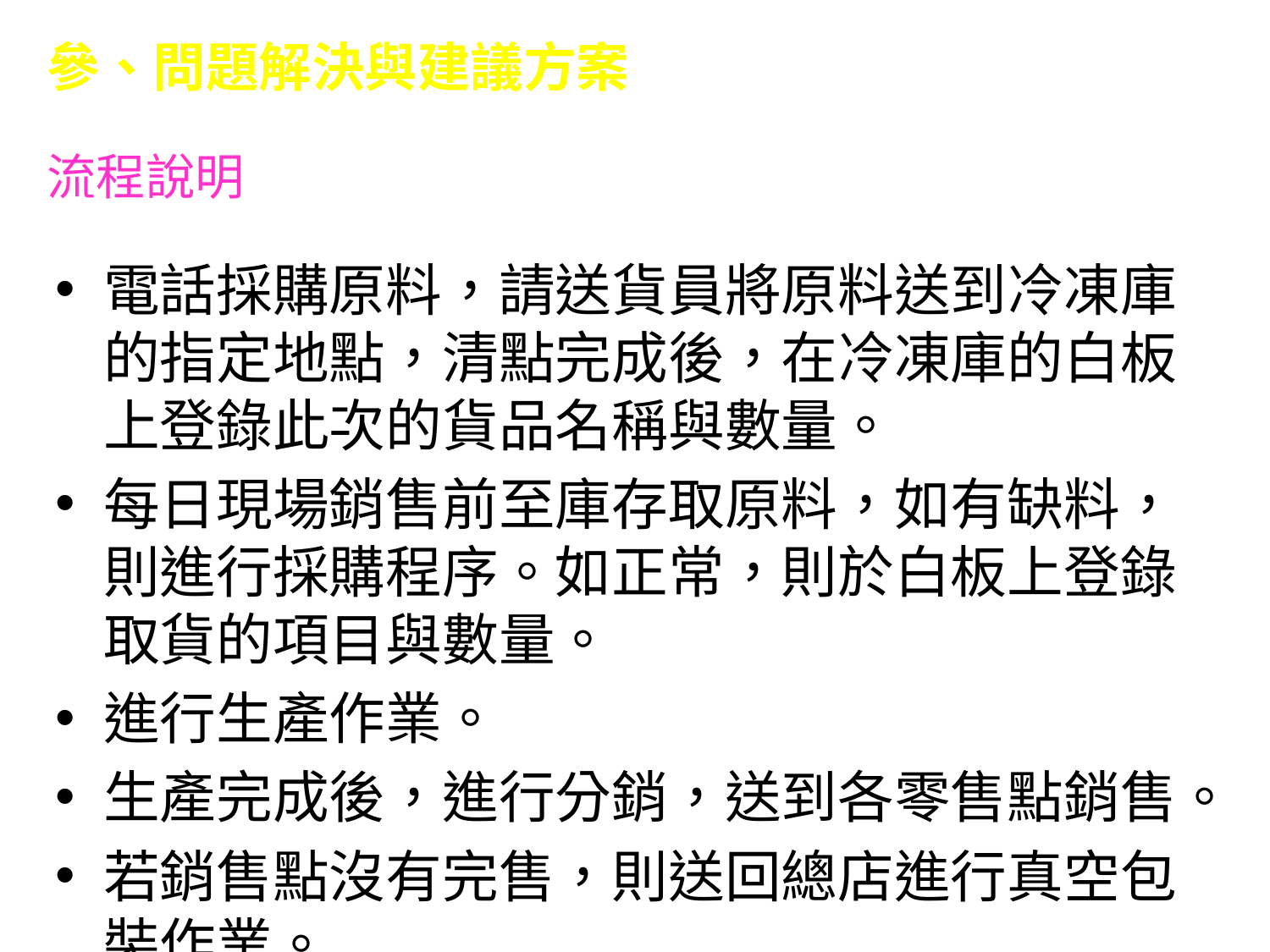

參、問題解決與建議方案
流程說明
電話採購原料，請送貨員將原料送到冷凍庫的指定地點，清點完成後，在冷凍庫的白板上登錄此次的貨品名稱與數量。
每日現場銷售前至庫存取原料，如有缺料，則進行採購程序。如正常，則於白板上登錄取貨的項目與數量。
進行生產作業。
生產完成後，進行分銷，送到各零售點銷售。
若銷售點沒有完售，則送回總店進行真空包裝作業。